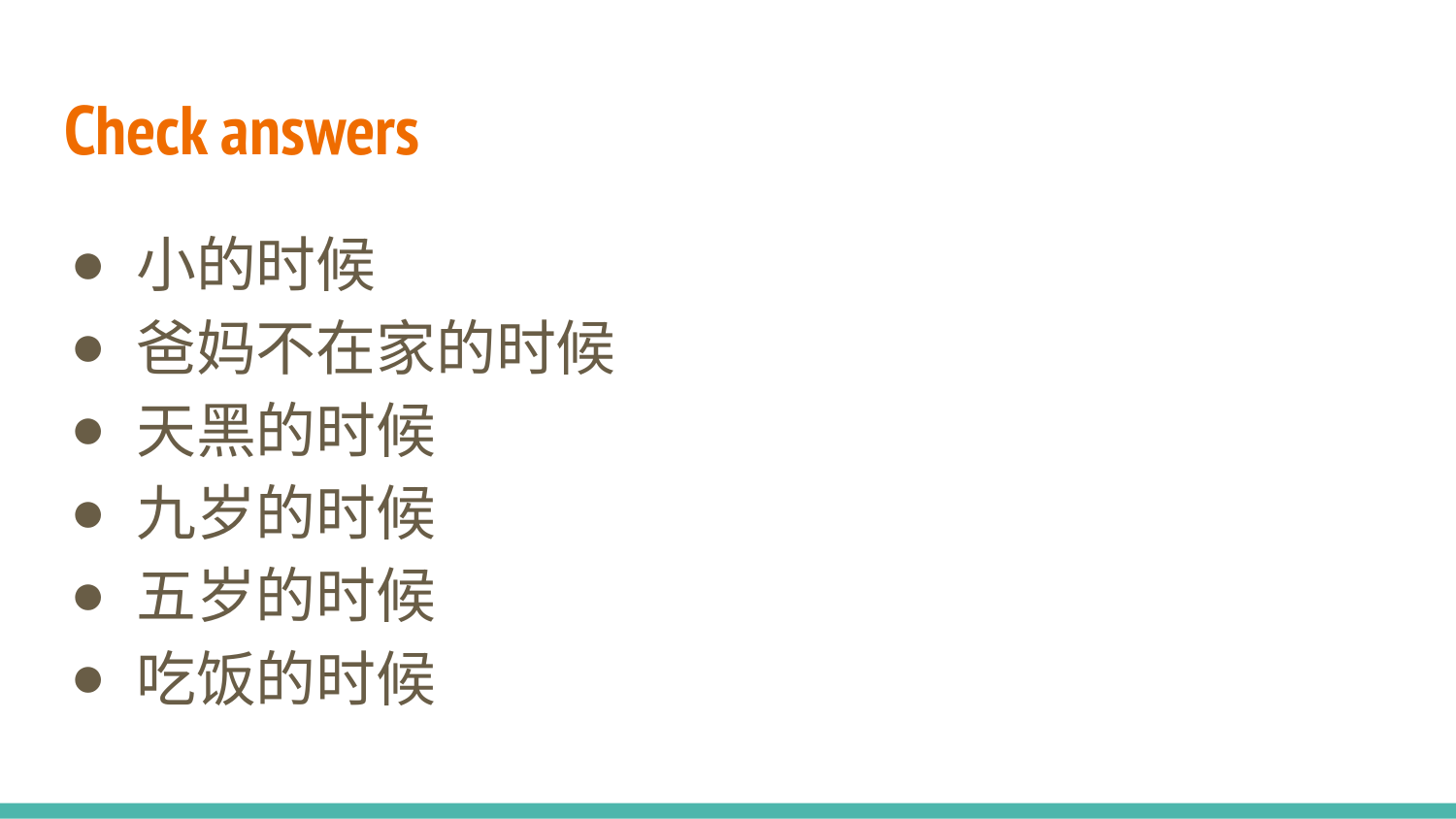

# Check answers
小的时候
爸妈不在家的时候
天黑的时候
九岁的时候
五岁的时候
吃饭的时候